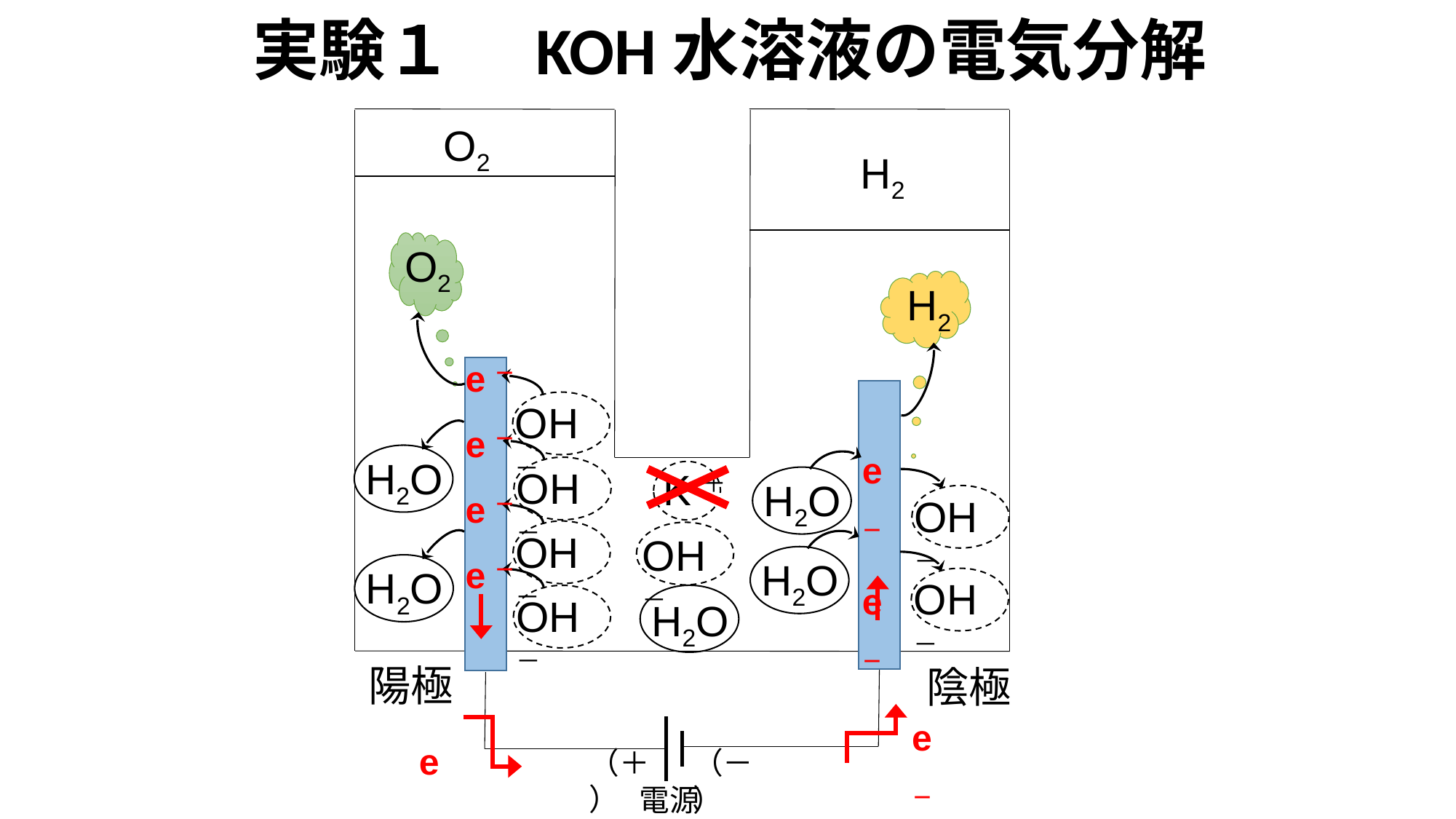

# 実験１　KOH水溶液の電気分解
（＋）
（－）
電源
O2

O2

H2O

H2O

H2

H2

OH－

OH－

e－
e－
e－
e－

e－

OH－

OH－

OH－

OH－

e－
e－

e－

H2O

H2O

K＋

OH－

H2O
陽極
陰極